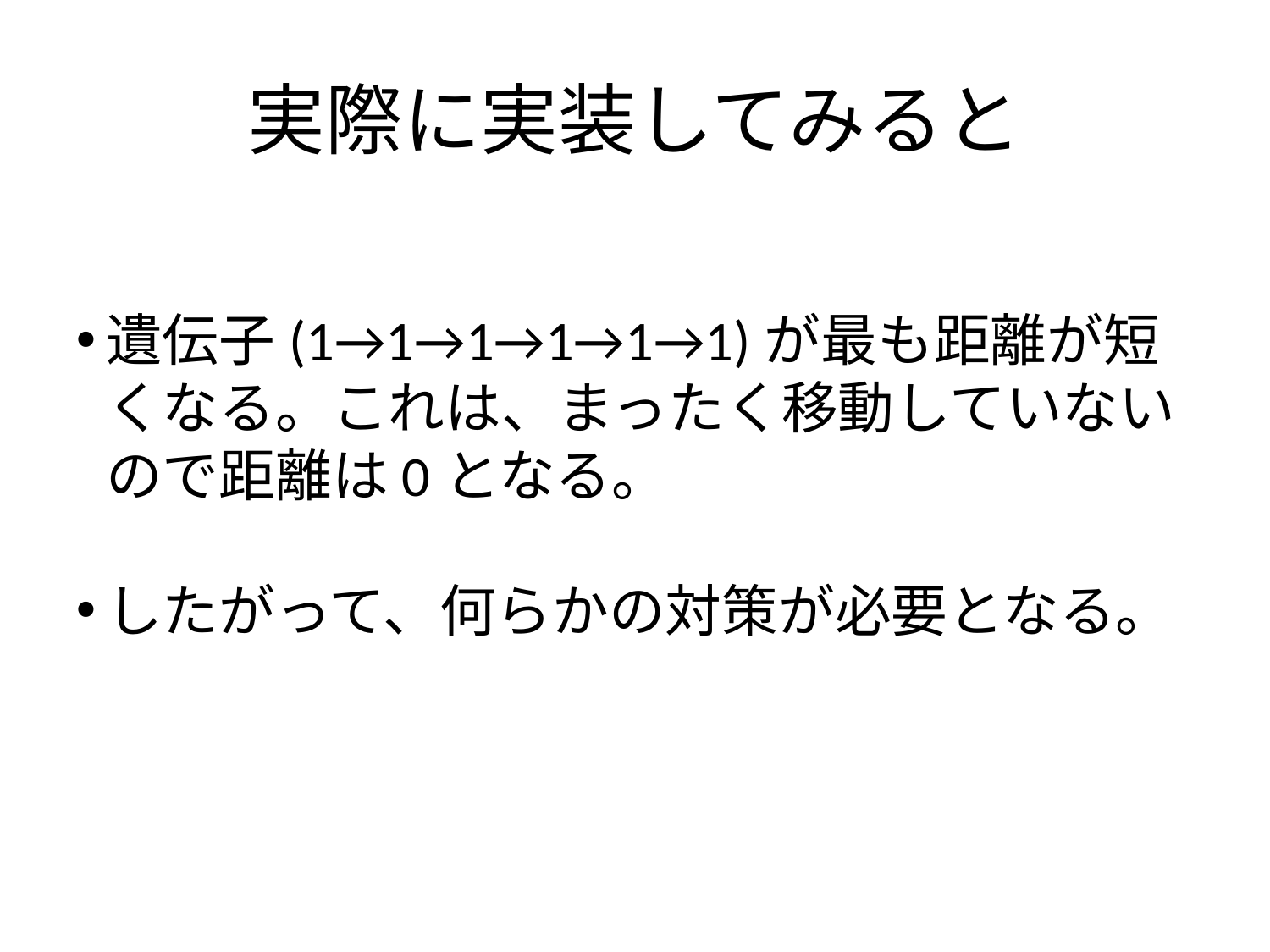

実際に実装してみると

遺伝子(1→1→1→1→1→1)が最も距離が短くなる。これは、まったく移動していないので距離は0となる。

したがって、何らかの対策が必要となる。